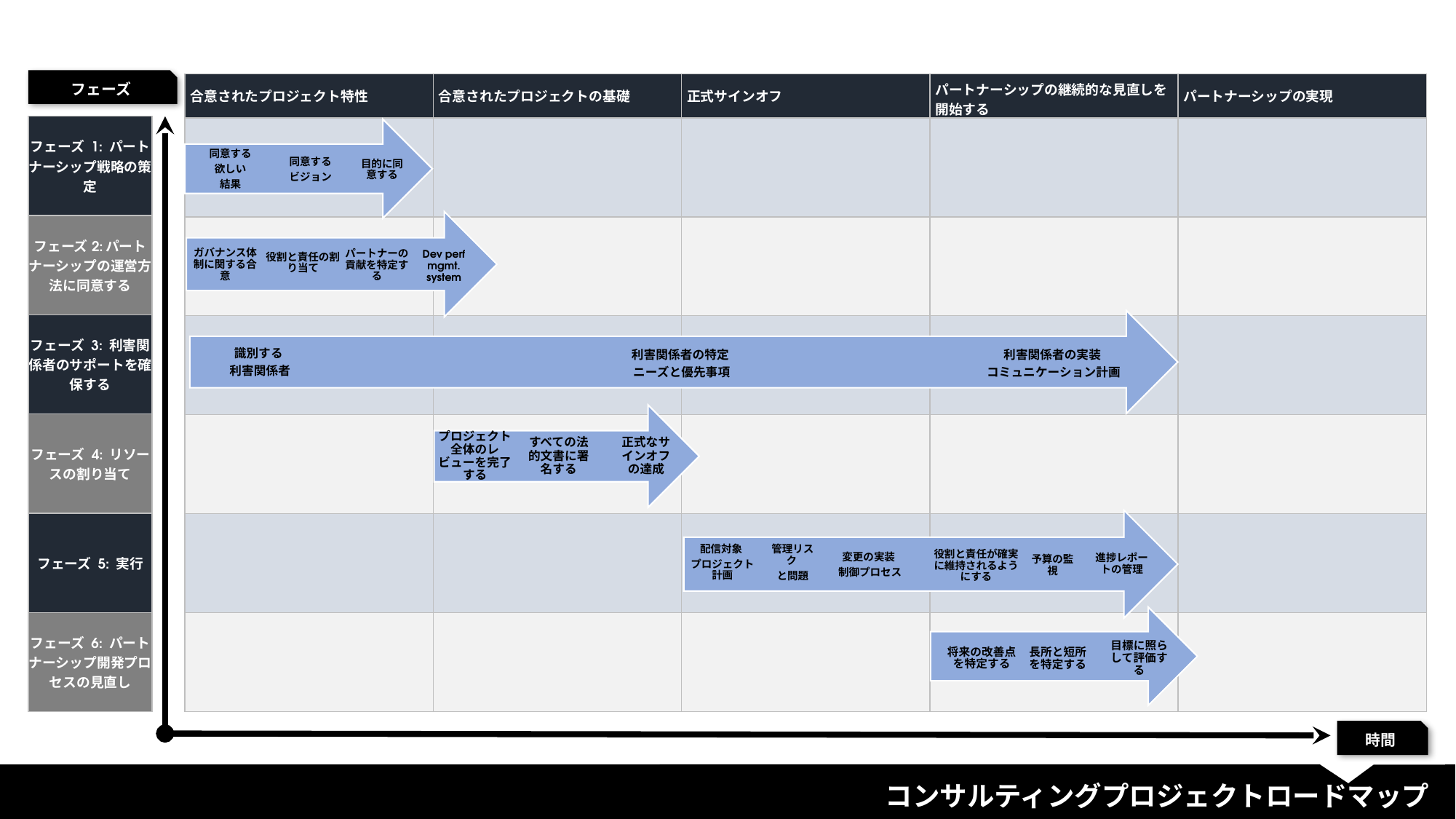

フェーズ
| 合意されたプロジェクト特性 | 合意されたプロジェクトの基礎 | 正式サインオフ | パートナーシップの継続的な見直しを開始する | パートナーシップの実現 |
| --- | --- | --- | --- | --- |
|  |  |  |  |  |
|  |  |  |  |  |
|  |  |  |  |  |
|  |  |  |  |  |
|  |  |  |  |  |
|  |  |  |  |  |
| フェーズ 1: パートナーシップ戦略の策定 |
| --- |
| フェーズ2:パートナーシップの運営方法に同意する |
| フェーズ 3: 利害関係者のサポートを確保する |
| フェーズ 4: リソースの割り当て |
| フェーズ 5: 実行 |
| フェーズ 6: パートナーシップ開発プロセスの見直し |
目的に同意する
同意する
ビジョン
同意する
欲しい
結果
Dev perf mgmt. system
パートナーの貢献を特定する
役割と責任の割り当て
ガバナンス体制に関する合意
利害関係者の実装
コミュニケーション計画

利害関係者の特定
ニーズと優先事項
識別する
利害関係者
正式なサインオフの達成
すべての法的文書に署名する
プロジェクト全体のレビューを完了する
進捗レポートの管理
予算の監視
役割と責任が確実に維持されるようにする
変更の実装
制御プロセス
管理リスク
と問題
配信対象
プロジェクト計画
目標に照らして評価する
長所と短所を特定する
将来の改善点を特定する
時間

コンサルティングプロジェクトロードマップ